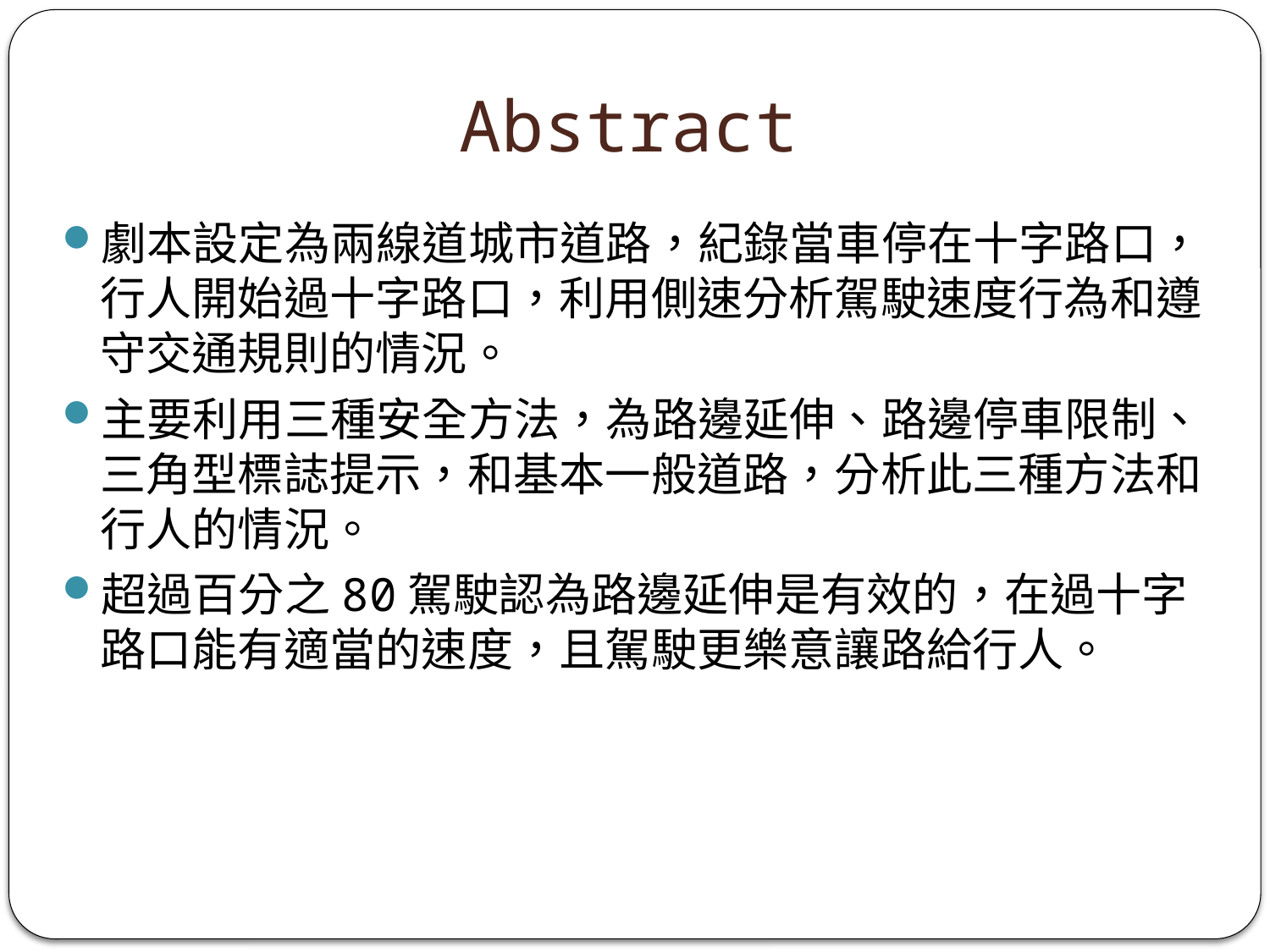

# Abstract
劇本設定為兩線道城市道路，紀錄當車停在十字路口，行人開始過十字路口，利用側速分析駕駛速度行為和遵守交通規則的情況。
主要利用三種安全方法，為路邊延伸、路邊停車限制、三角型標誌提示，和基本一般道路，分析此三種方法和行人的情況。
超過百分之80駕駛認為路邊延伸是有效的，在過十字路口能有適當的速度，且駕駛更樂意讓路給行人。